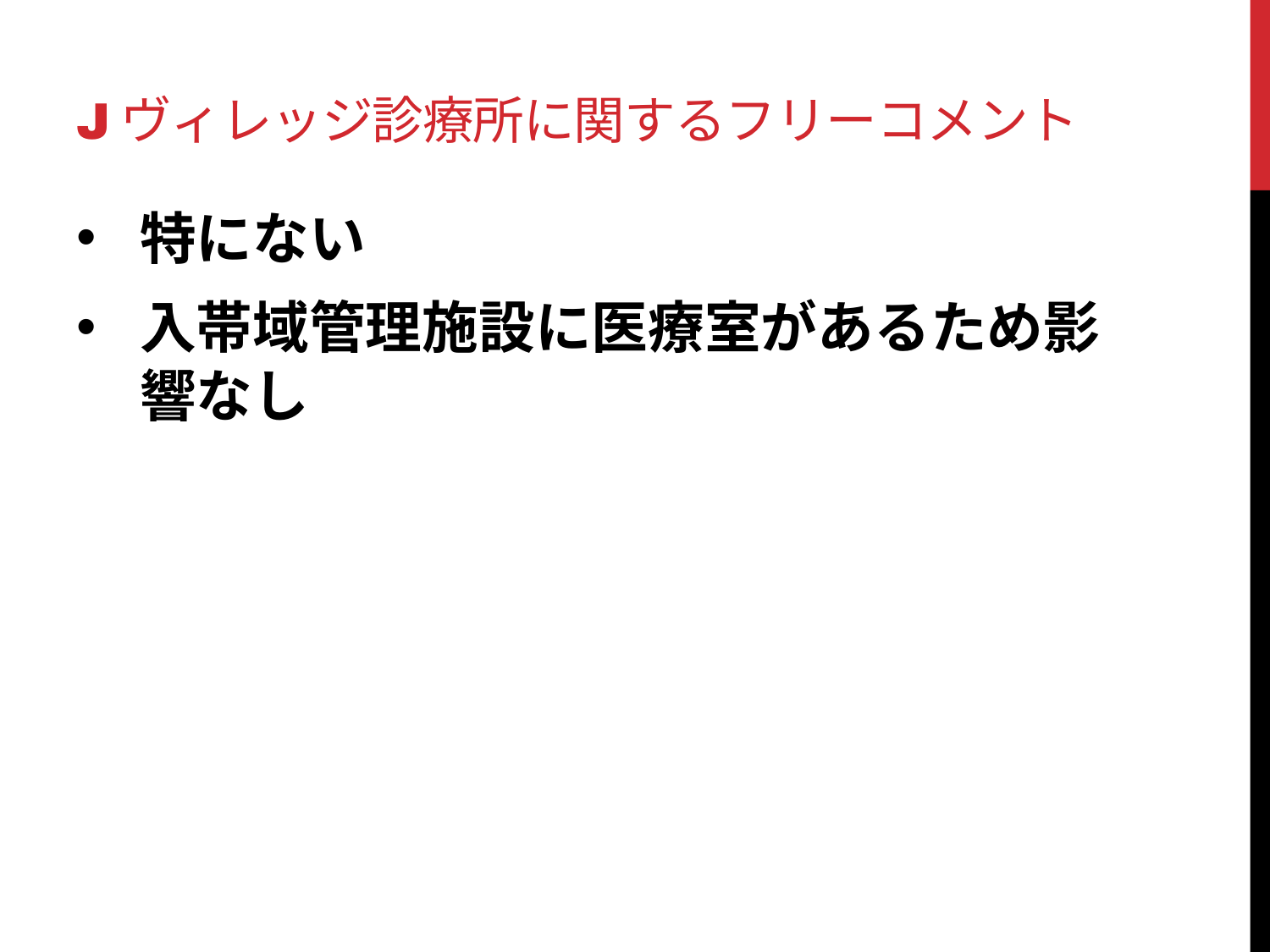

# Jヴィレッジ診療所に関するフリーコメント
特にない
入帯域管理施設に医療室があるため影響なし